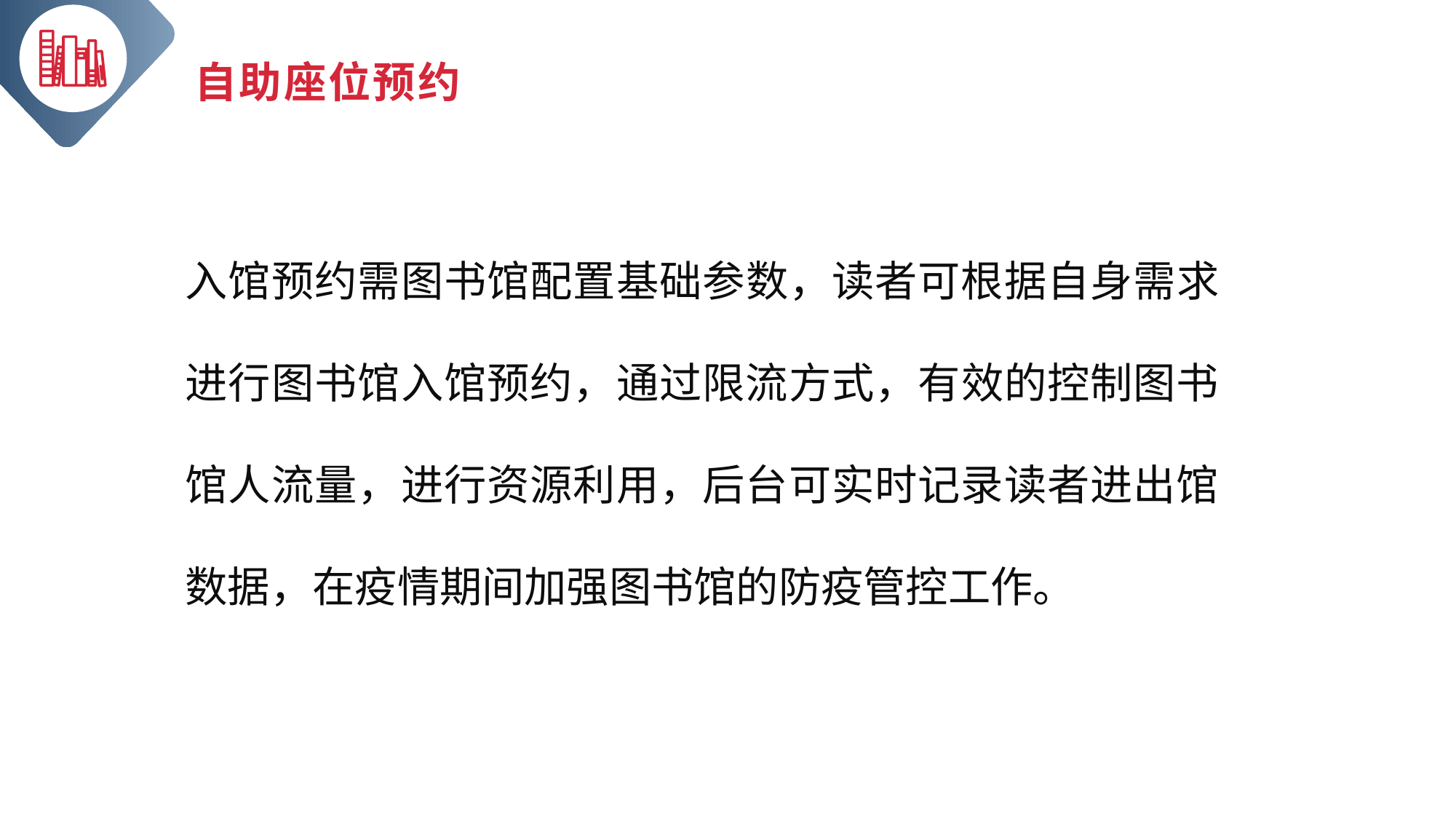

自助座位预约
入馆预约需图书馆配置基础参数，读者可根据自身需求进行图书馆入馆预约，通过限流方式，有效的控制图书馆人流量，进行资源利用，后台可实时记录读者进出馆数据，在疫情期间加强图书馆的防疫管控工作。